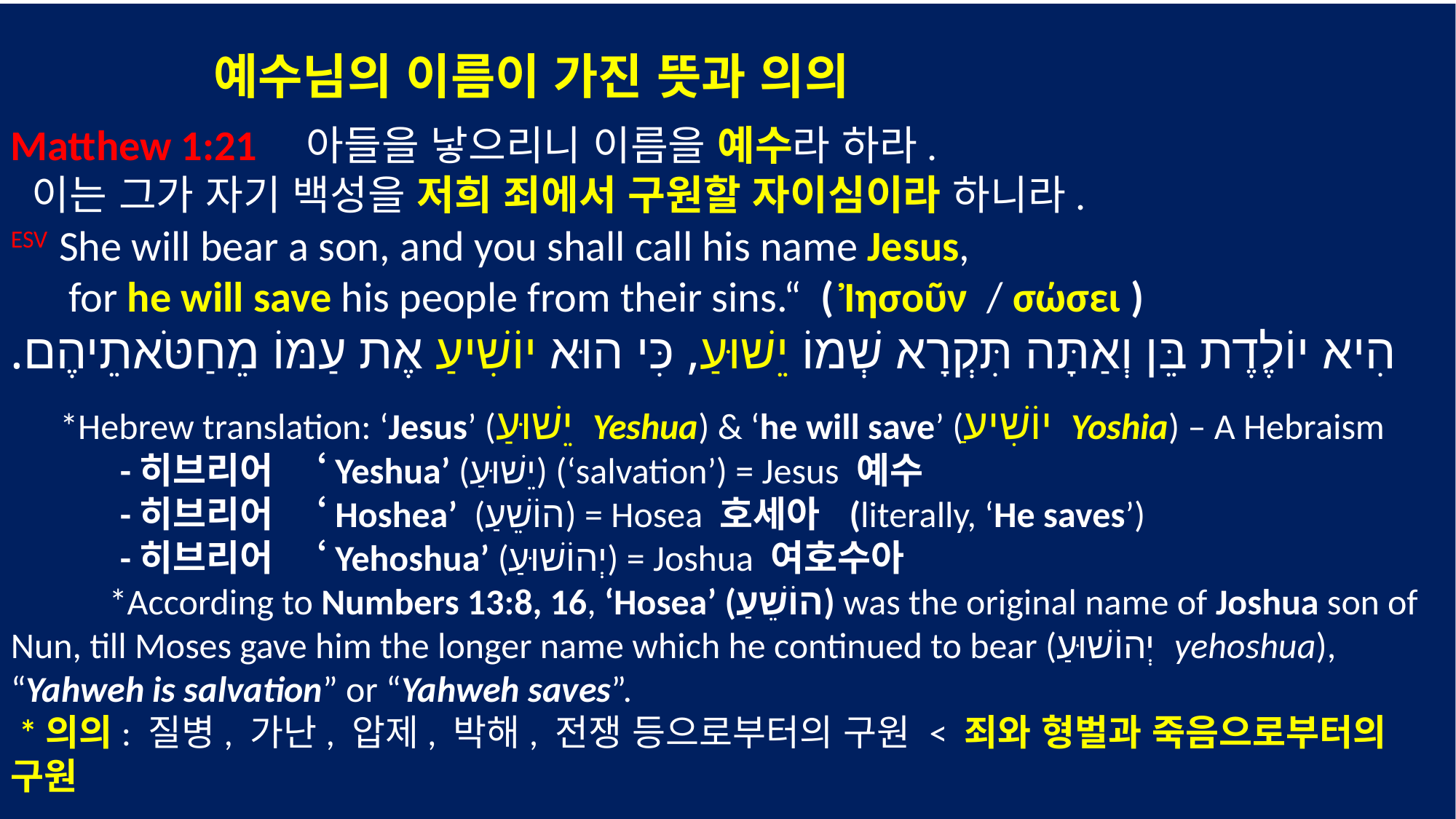

예수님의 이름이 가진 뜻과 의의

Matthew 1:21    아들을 낳으리니 이름을 예수라 하라.
 이는 그가 자기 백성을 저희 죄에서 구원할 자이심이라 하니라.
ESV  She will bear a son, and you shall call his name Jesus,
      for he will save his people from their sins.“  ( Ἰησοῦν  / σώσει )
‎ הִיא יוֹלֶדֶת בֵּן וְאַתָּה תִּקְרָא שְׁמוֹ יֵשׁוּעַ, כִּי הוּא יוֹשִׁיעַ אֶת עַמּוֹ מֵחַטֹּאתֵיהֶם.

      *Hebrew translation: ‘Jesus’ (יֵשׁוּעַ  Yeshua) & ‘he will save’ (יוֹשִׁיעַ  Yoshia) – A Hebraism
	-히브리어  ‘Yeshua’ (יֵשׁוּעַ) (‘salvation’) = Jesus 예수
	-히브리어  ‘Hoshea’  (הוֹשֵׁעַ) = Hosea 호세아  (literally, ‘He saves’)
	-히브리어  ‘Yehoshua’ (יְהוֹשׁוּעַ) = Joshua 여호수아
            *According to Numbers 13:8, 16, ‘Hosea’ (הוֹשֵׁעַ) was the original name of Joshua son of Nun, till Moses gave him the longer name which he continued to bear (יְהוֹשׁוּעַ  yehoshua), “Yahweh is salvation” or “Yahweh saves”.
 *의의: 질병, 가난, 압제, 박해, 전쟁 등으로부터의 구원 < 죄와 형벌과 죽음으로부터의 구원